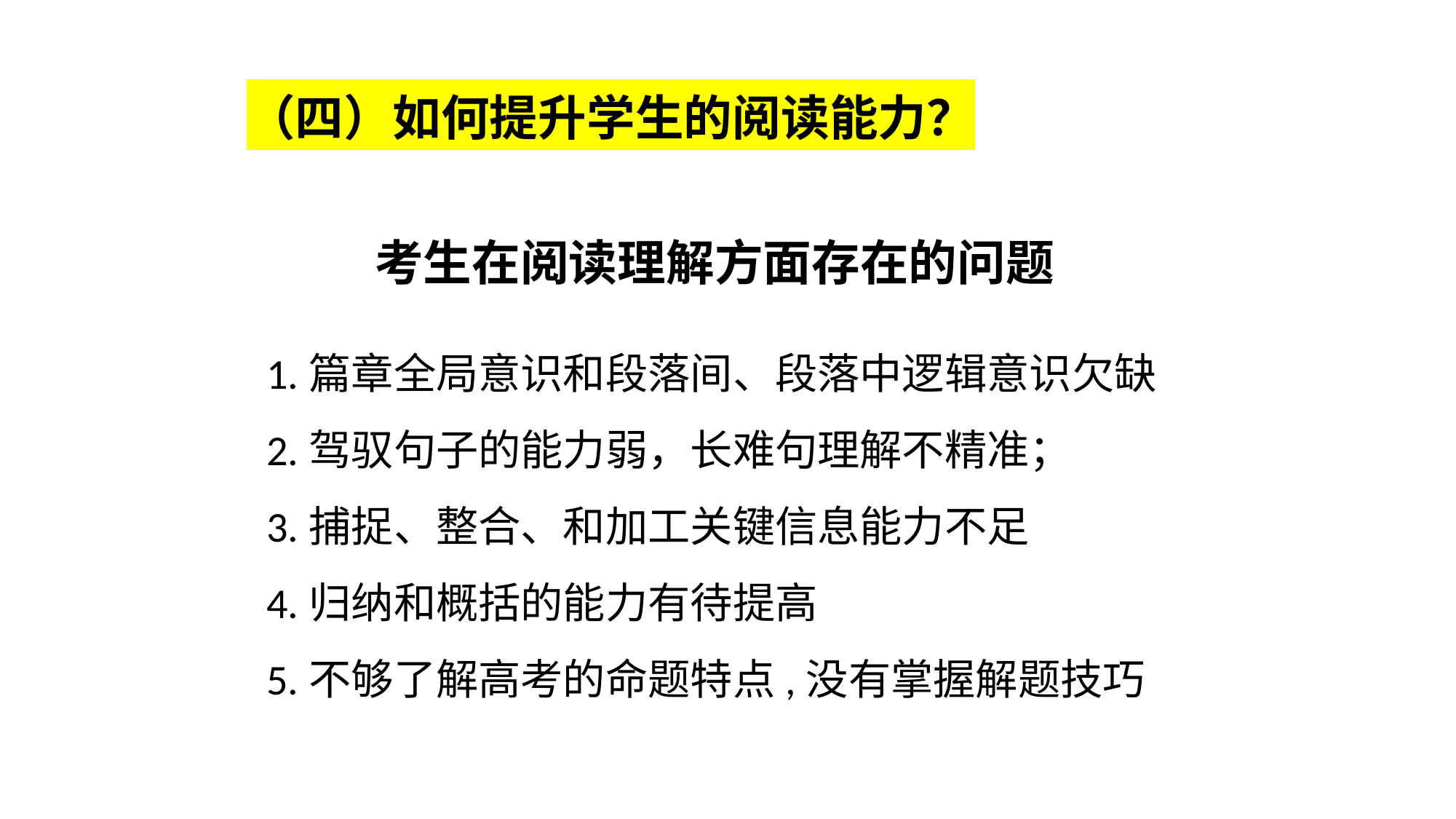

（四）如何提升学生的阅读能力？
考生在阅读理解方面存在的问题
1.篇章全局意识和段落间、段落中逻辑意识欠缺
2.驾驭句子的能力弱，长难句理解不精准；
3.捕捉、整合、和加工关键信息能力不足
4.归纳和概括的能力有待提高
5.不够了解高考的命题特点,没有掌握解题技巧